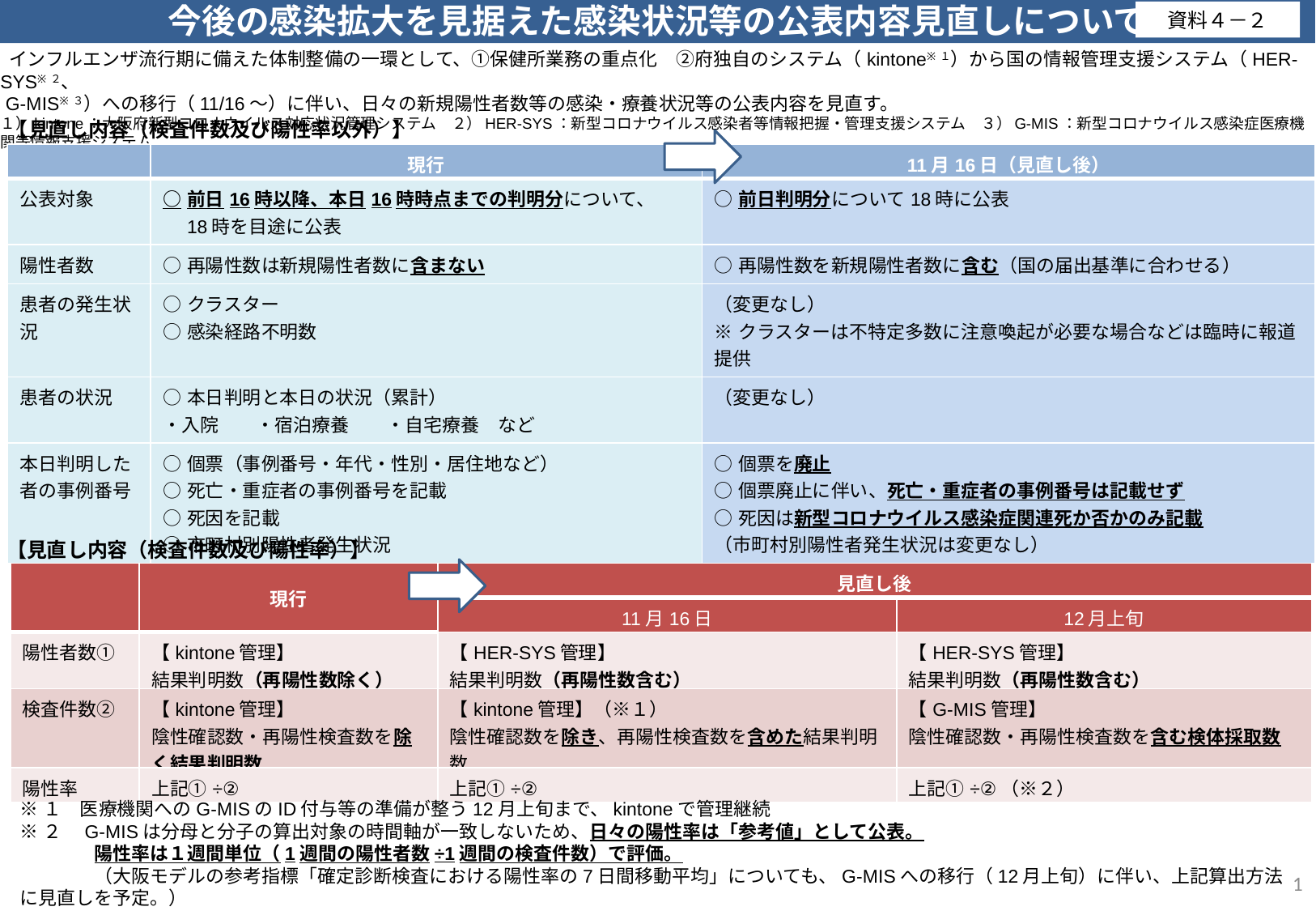

今後の感染拡大を見据えた感染状況等の公表内容見直しについて
資料４－２
 インフルエンザ流行期に備えた体制整備の一環として、①保健所業務の重点化　②府独自のシステム（kintone※１）から国の情報管理支援システム（HER-SYS※２、
 G-MIS※３）への移行（11/16～）に伴い、日々の新規陽性者数等の感染・療養状況等の公表内容を見直す。
１）kintone：大阪府新型コロナウイルス対応状況管理システム　２）HER-SYS：新型コロナウイルス感染者等情報把握・管理支援システム　３）G-MIS：新型コロナウイルス感染症医療機関等情報支援システム
【見直し内容（検査件数及び陽性率以外）】

|  | 現行 | 11月16日（見直し後） |
| --- | --- | --- |
| 公表対象 | ○前日16時以降、本日16時時点までの判明分について、 　18時を目途に公表 | ○前日判明分について18時に公表 |
| 陽性者数 | ○再陽性数は新規陽性者数に含まない | ○再陽性数を新規陽性者数に含む（国の届出基準に合わせる） |
| 患者の発生状況 | ○クラスター　 ○感染経路不明数 | （変更なし） ※クラスターは不特定多数に注意喚起が必要な場合などは臨時に報道提供 |
| 患者の状況 | ○本日判明と本日の状況（累計） ・入院　　・宿泊療養　　・自宅療養　など | （変更なし） |
| 本日判明した者の事例番号 | ○個票（事例番号・年代・性別・居住地など） ○死亡・重症者の事例番号を記載 ○死因を記載 ○市町村別陽性者発生状況 | ○個票を廃止 ○個票廃止に伴い、死亡・重症者の事例番号は記載せず ○死因は新型コロナウイルス感染症関連死か否かのみ記載 （市町村別陽性者発生状況は変更なし） |
【見直し内容（検査件数及び陽性率）】

|  | 現行 | 見直し後 |  |
| --- | --- | --- | --- |
|  |  | 11月16日 | 12月上旬 |
| 陽性者数① | 【kintone管理】 結果判明数（再陽性数除く） | 【HER-SYS管理】 結果判明数（再陽性数含む） | 【HER-SYS管理】 結果判明数（再陽性数含む） |
| 検査件数② | 【kintone管理】 陰性確認数・再陽性検査数を除く結果判明数 | 【kintone管理】（※１） 陰性確認数を除き、再陽性検査数を含めた結果判明数 | 【G-MIS管理】 陰性確認数・再陽性検査数を含む検体採取数 |
| 陽性率 | 上記①÷② | 上記①÷② | 上記①÷②（※２） |
※１　医療機関へのG-MISのID付与等の準備が整う12月上旬まで、kintoneで管理継続
※２　G-MISは分母と分子の算出対象の時間軸が一致しないため、日々の陽性率は「参考値」として公表。
　　　　陽性率は１週間単位（1週間の陽性者数÷1週間の検査件数）で評価。
　　　　（大阪モデルの参考指標「確定診断検査における陽性率の7日間移動平均」についても、G-MISへの移行（12月上旬）に伴い、上記算出方法に見直しを予定。）
　　　　現行（kintone）と変更後（G-MIS）では陽性率の算出方法が異なることから比較は困難であるが、影響については今後試算。
1